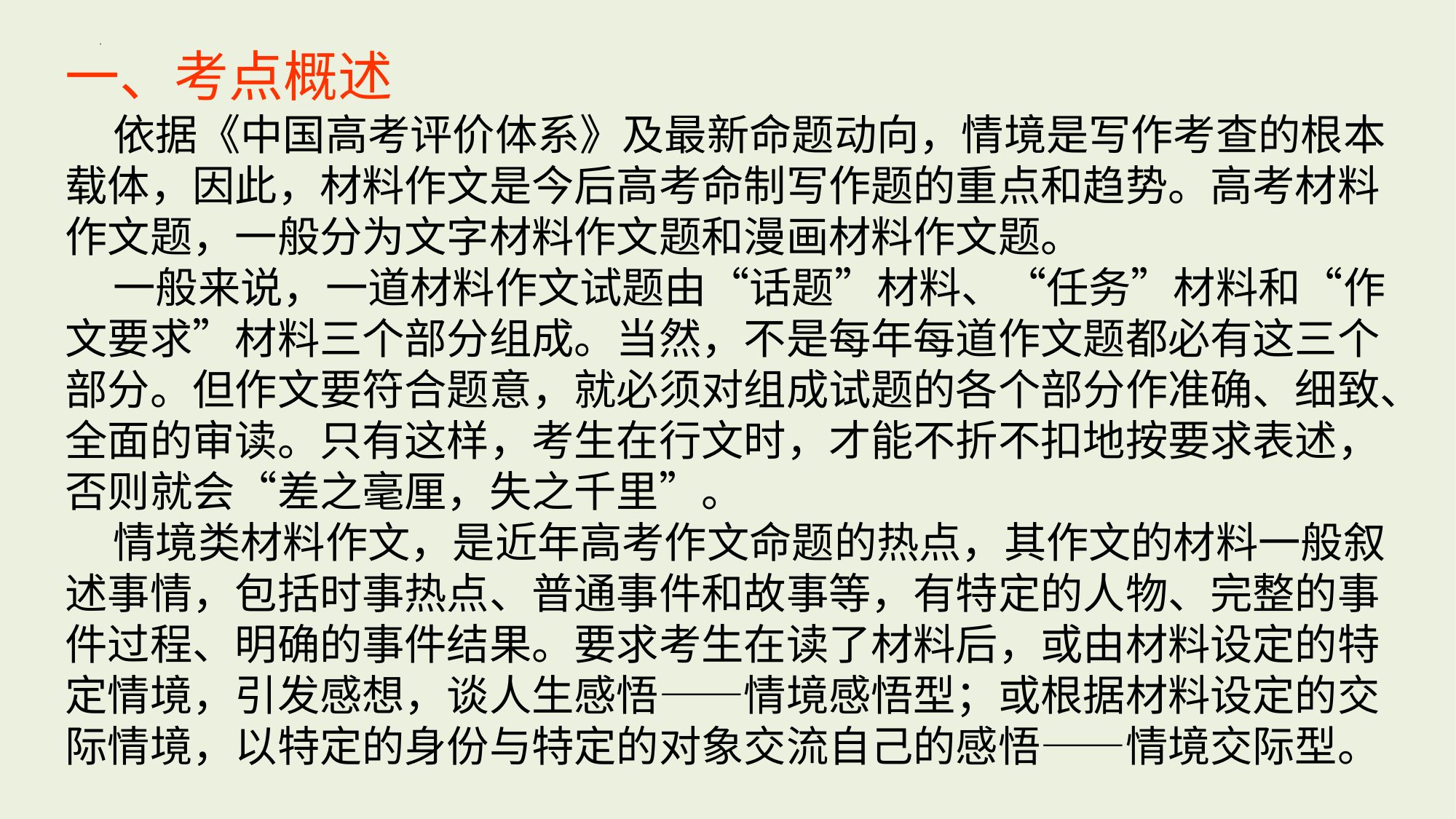

一、考点概述
    依据《中国高考评价体系》及最新命题动向，情境是写作考查的根本载体，因此，材料作文是今后高考命制写作题的重点和趋势。高考材料作文题，一般分为文字材料作文题和漫画材料作文题。
    一般来说，一道材料作文试题由“话题”材料、“任务”材料和“作文要求”材料三个部分组成。当然，不是每年每道作文题都必有这三个部分。但作文要符合题意，就必须对组成试题的各个部分作准确、细致、全面的审读。只有这样，考生在行文时，才能不折不扣地按要求表述，否则就会“差之毫厘，失之千里”。
    情境类材料作文，是近年高考作文命题的热点，其作文的材料一般叙述事情，包括时事热点、普通事件和故事等，有特定的人物、完整的事件过程、明确的事件结果。要求考生在读了材料后，或由材料设定的特定情境，引发感想，谈人生感悟——情境感悟型；或根据材料设定的交际情境，以特定的身份与特定的对象交流自己的感悟——情境交际型。